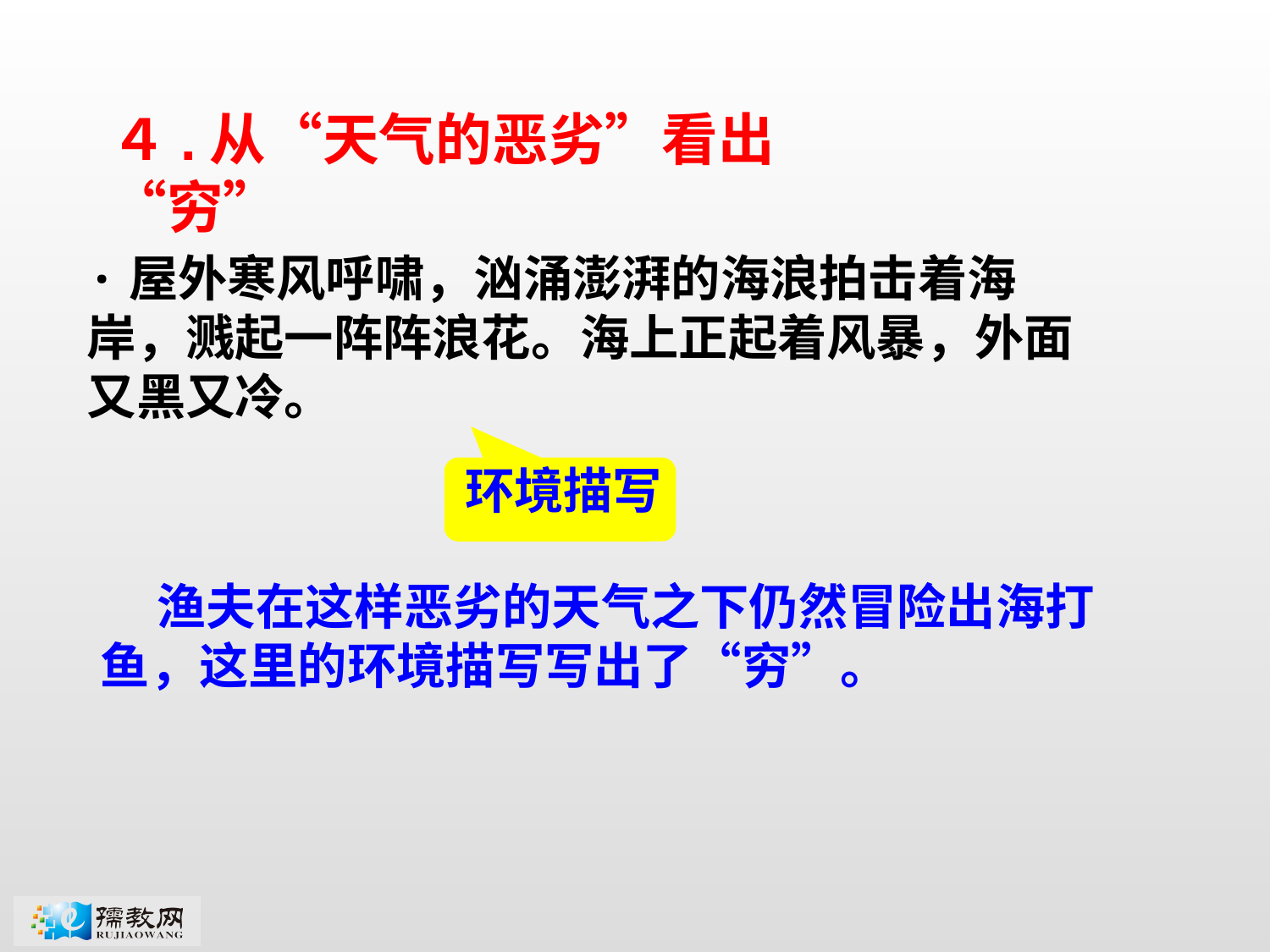

４.从“天气的恶劣”看出“穷”
·屋外寒风呼啸，汹涌澎湃的海浪拍击着海岸，溅起一阵阵浪花。海上正起着风暴，外面又黑又冷。
环境描写

    渔夫在这样恶劣的天气之下仍然冒险出海打鱼，这里的环境描写写出了“穷”。